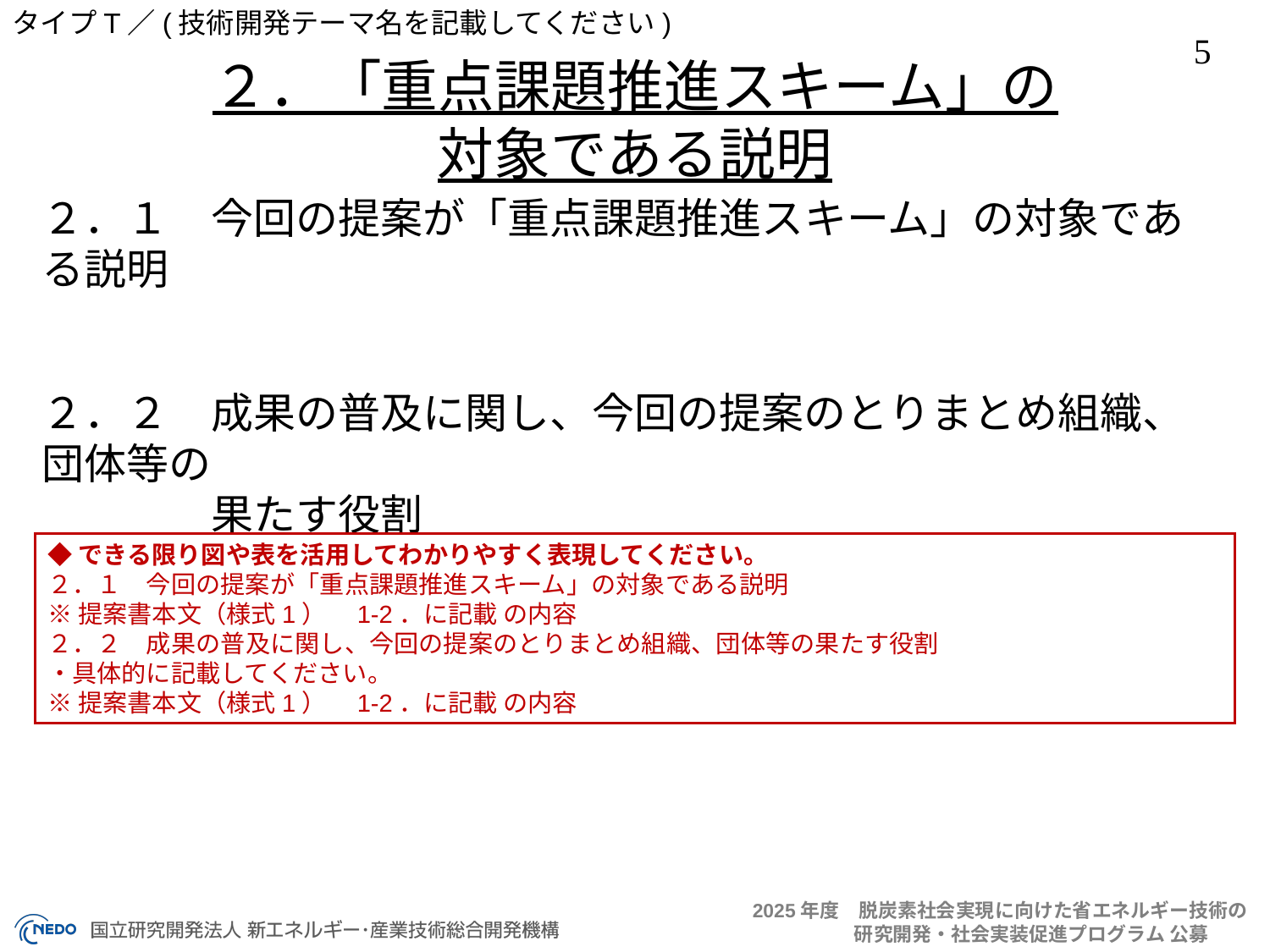

２．「重点課題推進スキーム」の
対象である説明
２．１　今回の提案が「重点課題推進スキーム」の対象である説明

２．２　成果の普及に関し、今回の提案のとりまとめ組織、団体等の
　　　　果たす役割

◆できる限り図や表を活用してわかりやすく表現してください。
２．１　今回の提案が「重点課題推進スキーム」の対象である説明
※提案書本文（様式1）　1-2．に記載 の内容
２．２　成果の普及に関し、今回の提案のとりまとめ組織、団体等の果たす役割
・具体的に記載してください。
※提案書本文（様式1）　1-2．に記載 の内容